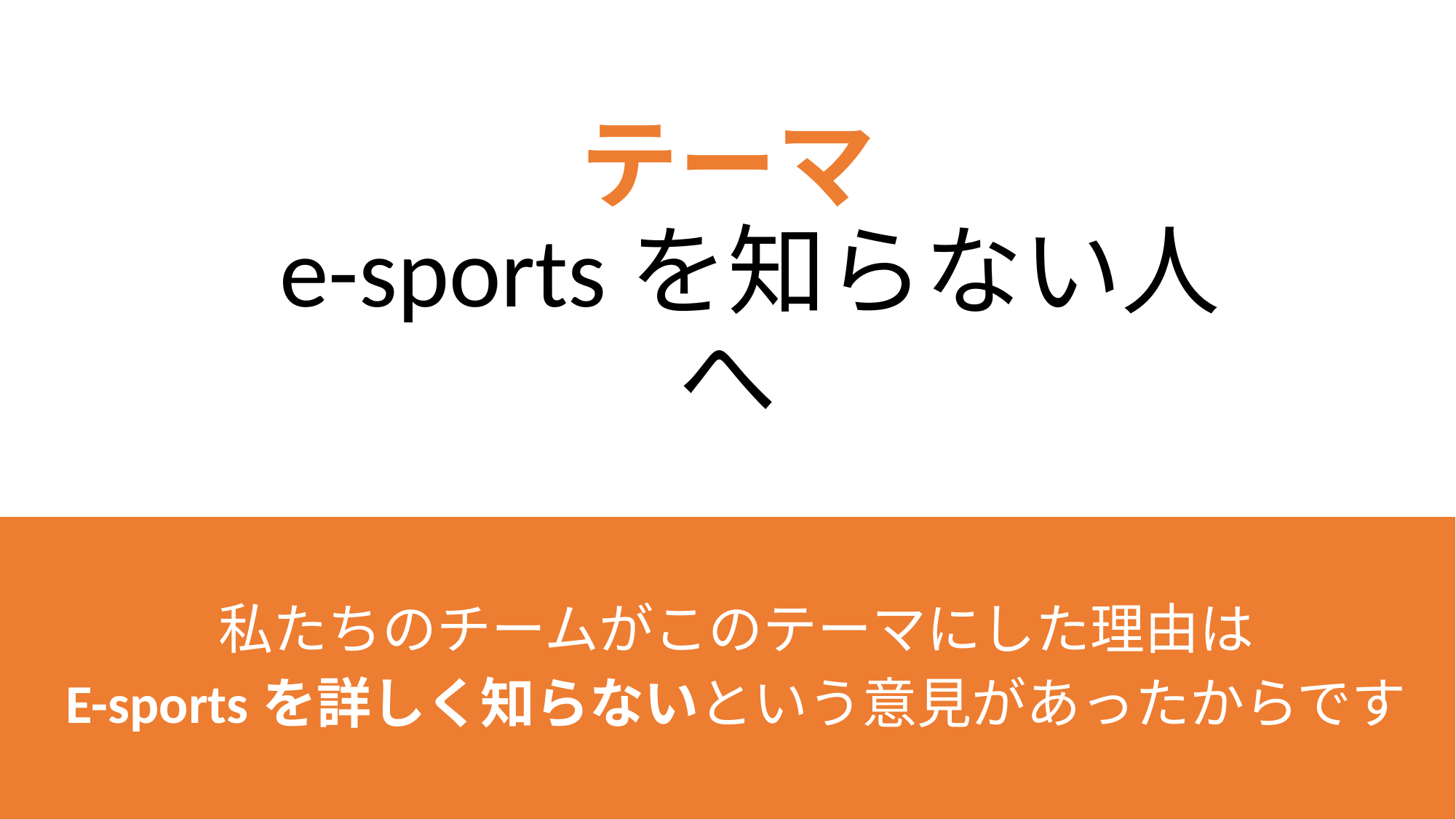

# テーマ e-sportsを知らない人へ
私たちのチームがこのテーマにした理由は
E-sportsを詳しく知らないという意見があったからです